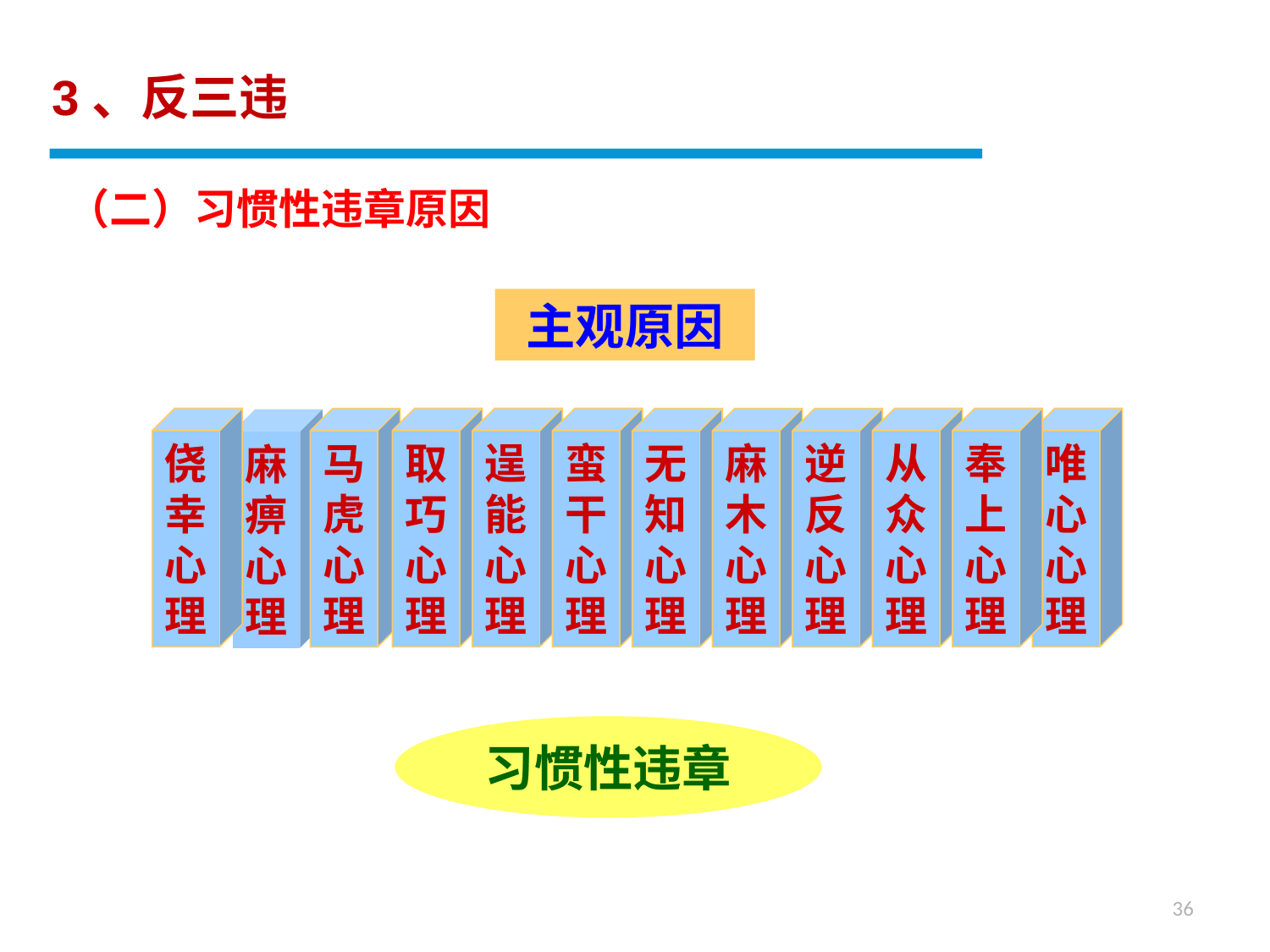

3、反三违
（二）习惯性违章原因
主观原因
侥
幸
心
理
取
巧
心
理
逞
能
心
理
蛮
干
心
理
从
众
心
理
奉
上
心
理
唯
心
心
理
马
虎
心
理
无
知
心
理
麻
木
心
理
逆
反
心
理
麻
痹
心
理
习惯性违章
36